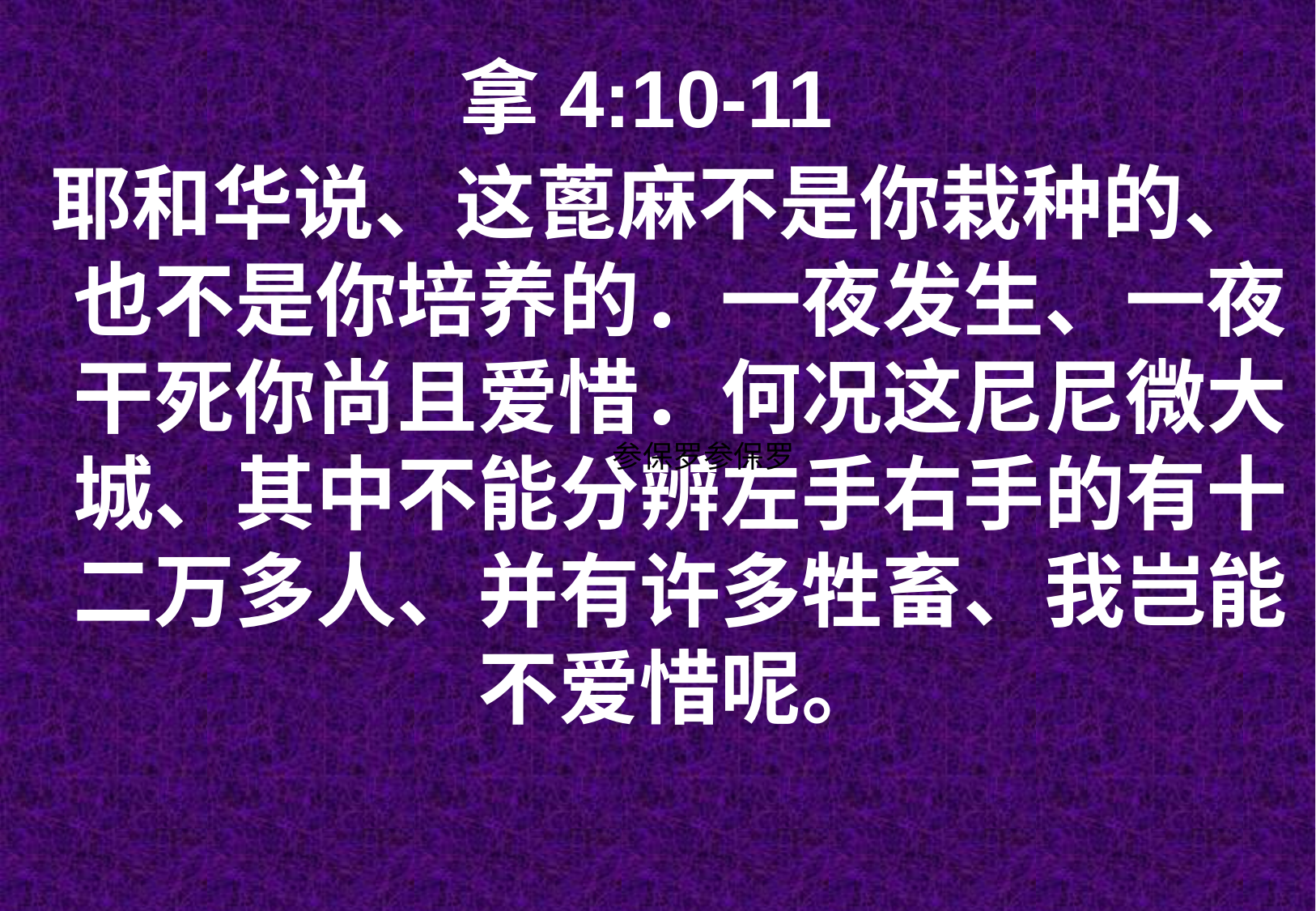

拿4:10-11
耶和华说、这蓖麻不是你栽种的、也不是你培养的．一夜发生、一夜干死你尚且爱惜．何况这尼尼微大城、其中不能分辨左手右手的有十二万多人、并有许多牲畜、我岂能不爱惜呢。
参保罗参保罗